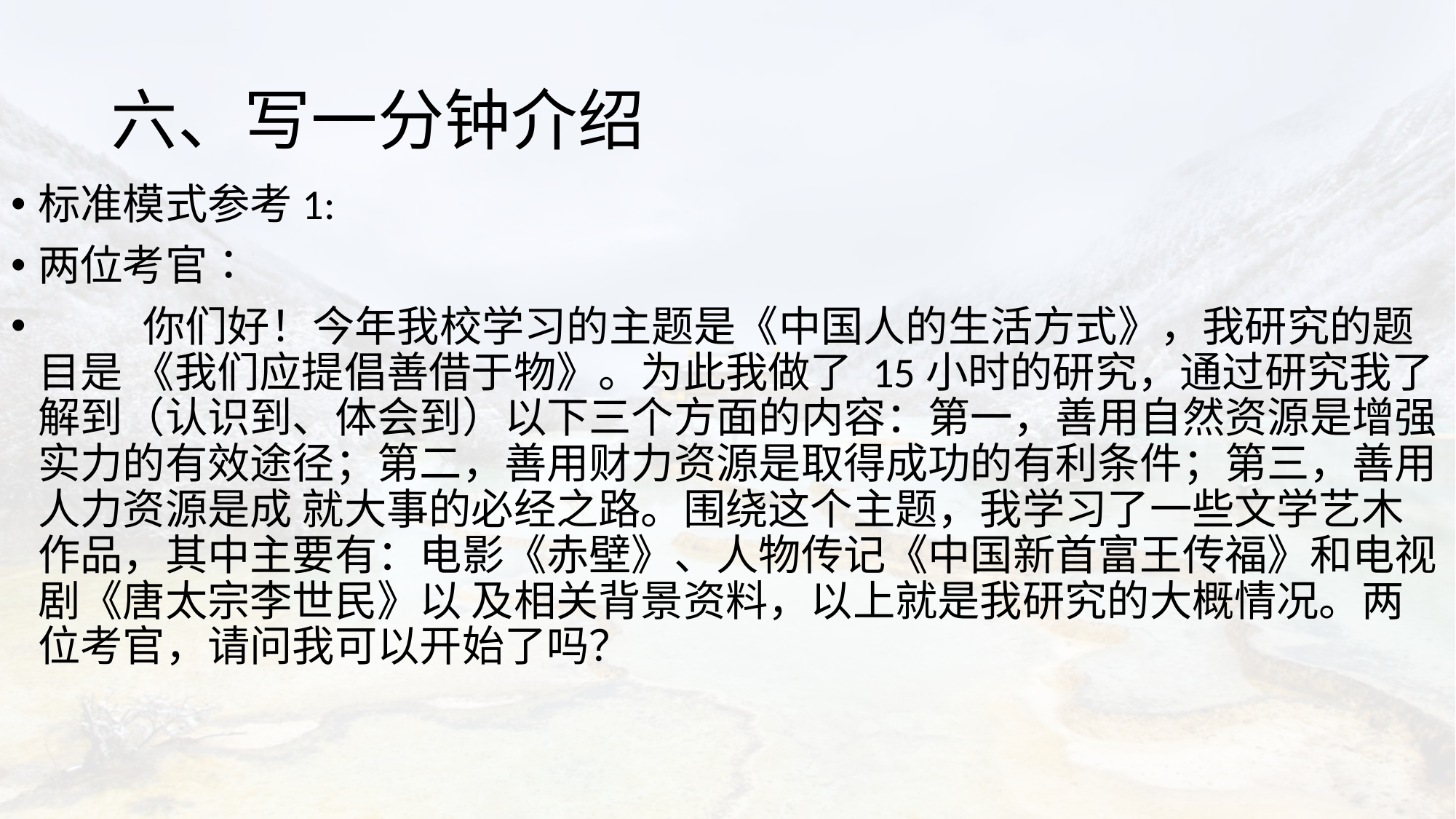

# 六、写一分钟介绍
标准模式参考1:
两位考官：
          你们好！今年我校学习的主题是《中国人的生活方式》，我研究的题目是 《我们应提倡善借于物》。为此我做了 15小时的研究，通过研究我了解到（认识到、体会到）以下三个方面的内容：第一，善用自然资源是增强实力的有效途径；第二，善用财力资源是取得成功的有利条件；第三，善用人力资源是成 就大事的必经之路。围绕这个主题，我学习了一些文学艺木作品，其中主要有：电影《赤壁》、人物传记《中国新首富王传福》和电视剧《唐太宗李世民》以 及相关背景资料，以上就是我研究的大概情况。两位考官，请问我可以开始了吗？